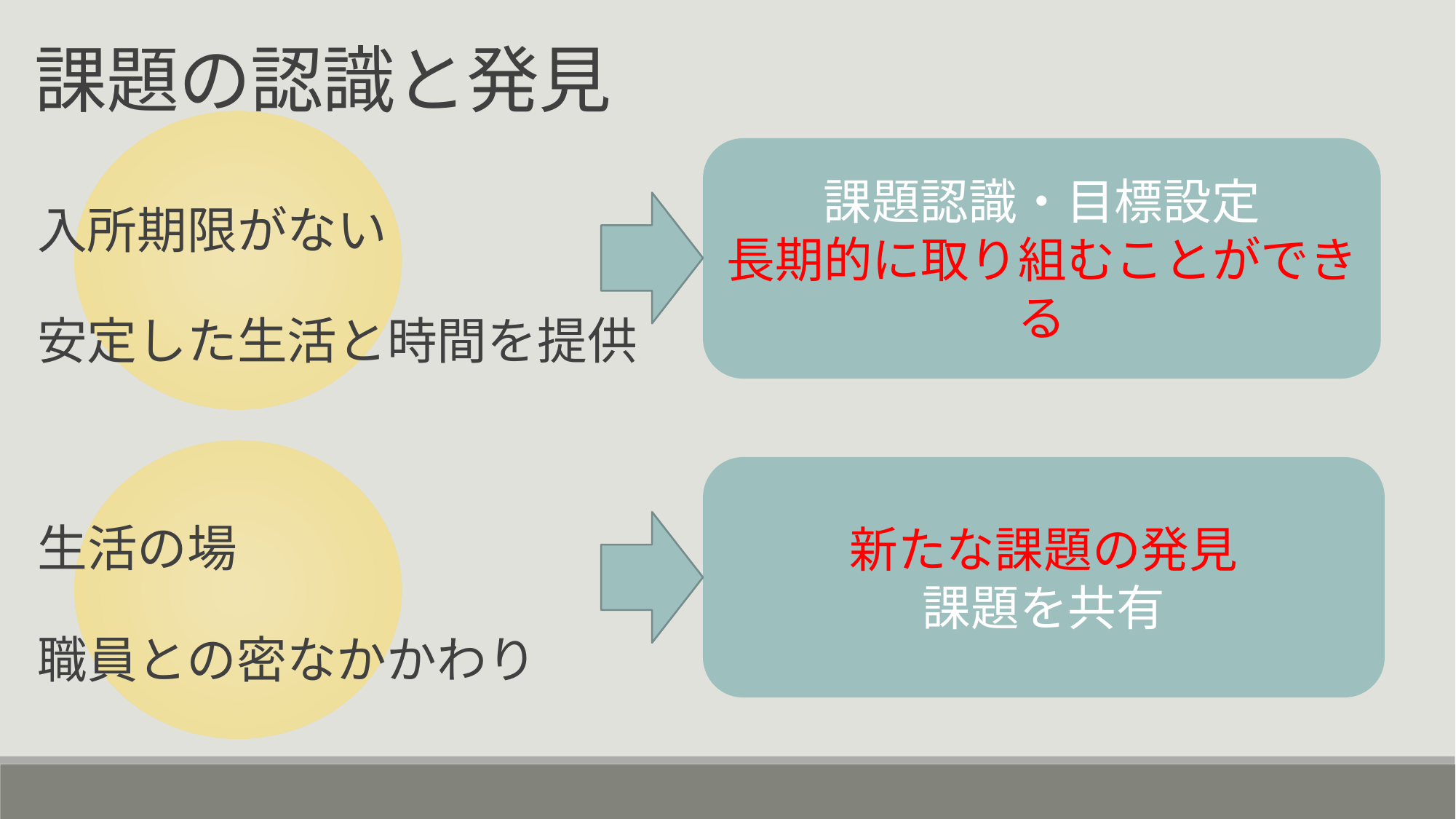

課題の認識と発見

課題認識・目標設定
長期的に取り組むことができる

入所期限がない
安定した生活と時間を提供

新たな課題の発見
課題を共有

生活の場
職員との密なかかわり